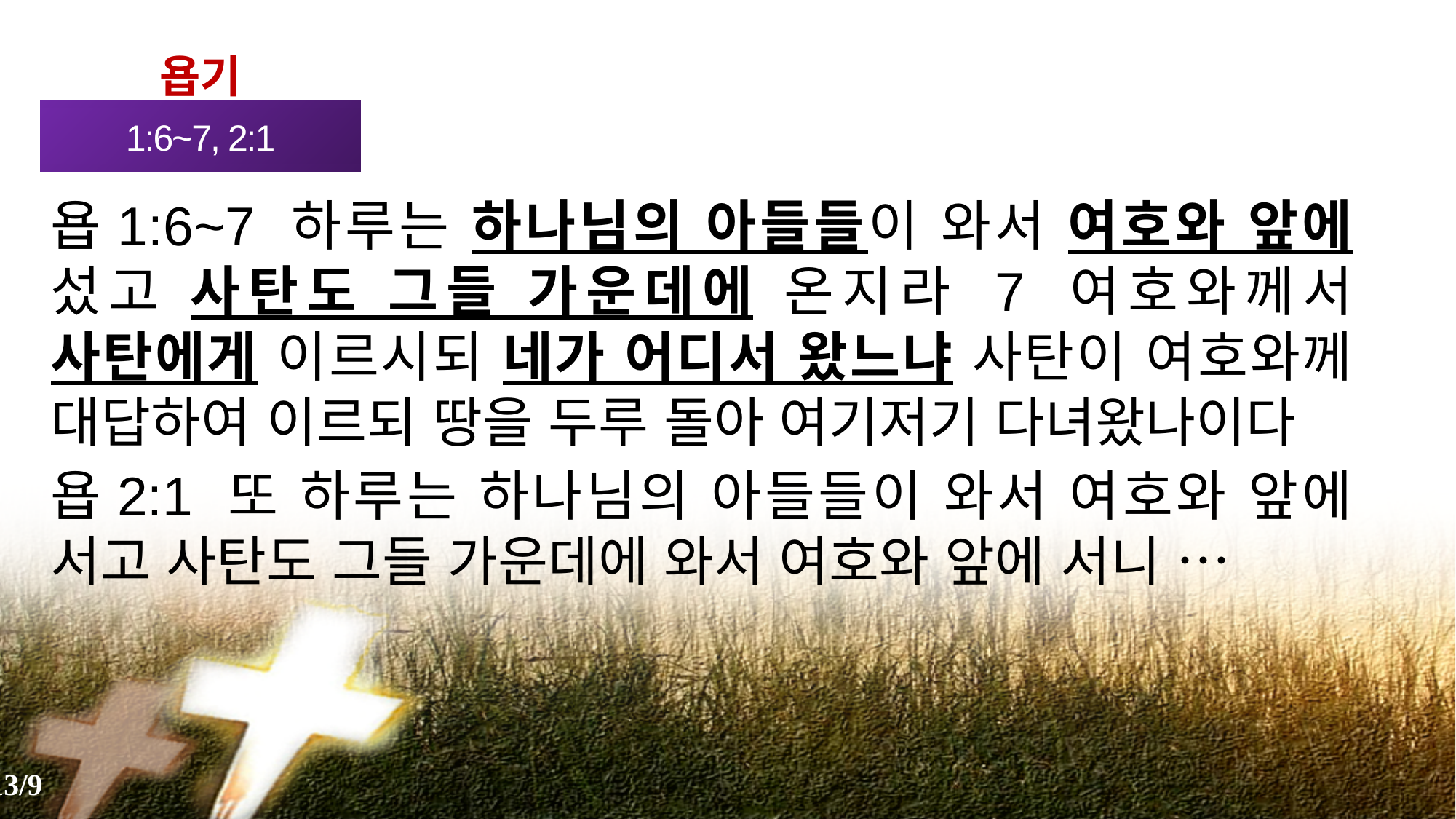

욥기

1:6~7, 2:1
욥1:6~7 하루는 하나님의 아들들이 와서 여호와 앞에 섰고 사탄도 그들 가운데에 온지라 7 여호와께서 사탄에게 이르시되 네가 어디서 왔느냐 사탄이 여호와께 대답하여 이르되 땅을 두루 돌아 여기저기 다녀왔나이다
욥2:1 또 하루는 하나님의 아들들이 와서 여호와 앞에 서고 사탄도 그들 가운데에 와서 여호와 앞에 서니 …